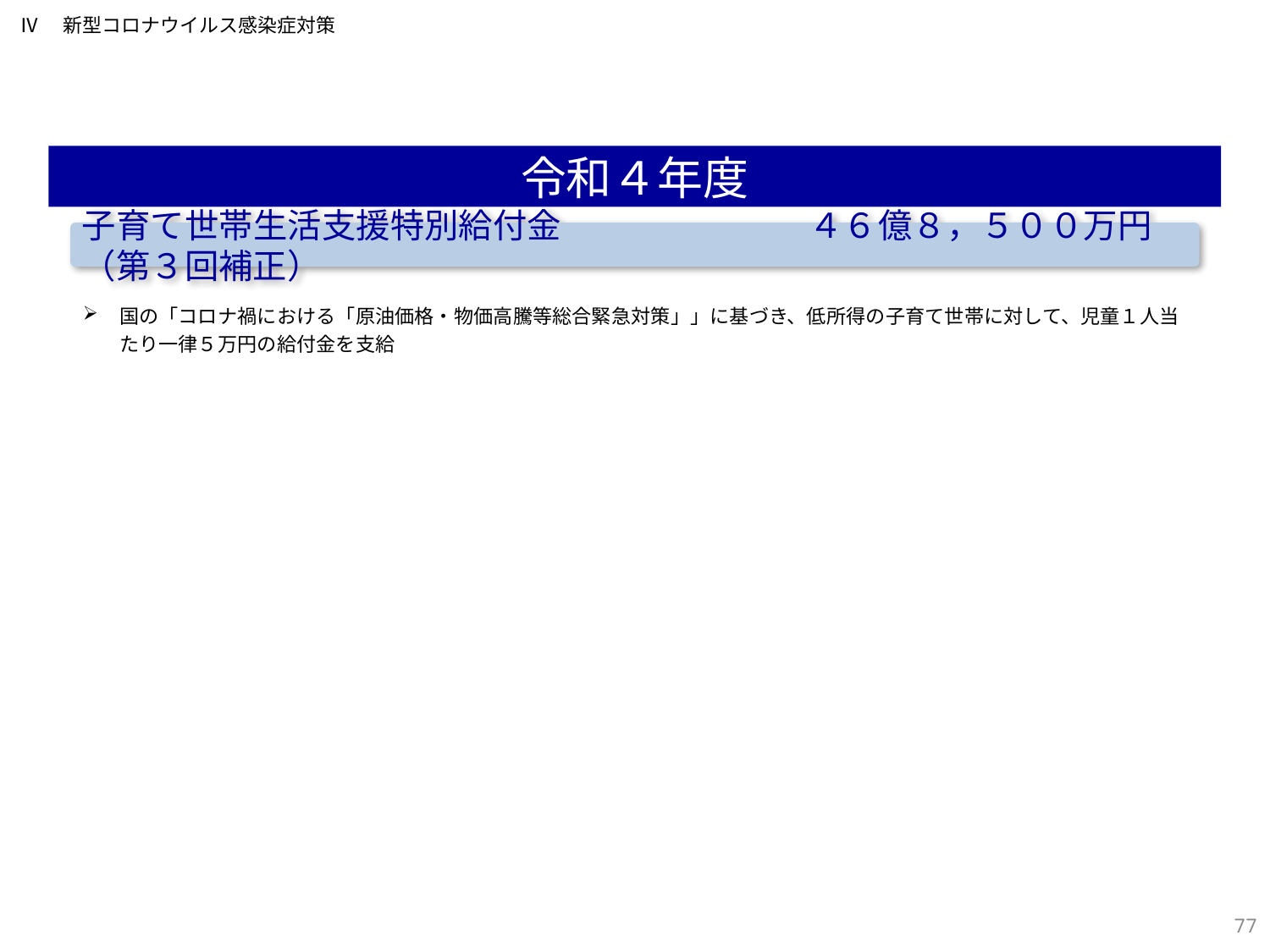

Ⅳ　新型コロナウイルス感染症対策
令和４年度
子育て世帯生活支援特別給付金　　　　　 　　４６億８，５００万円（第３回補正）
国の「コロナ禍における「原油価格・物価高騰等総合緊急対策」」に基づき、低所得の子育て世帯に対して、児童１人当たり一律５万円の給付金を支給
77